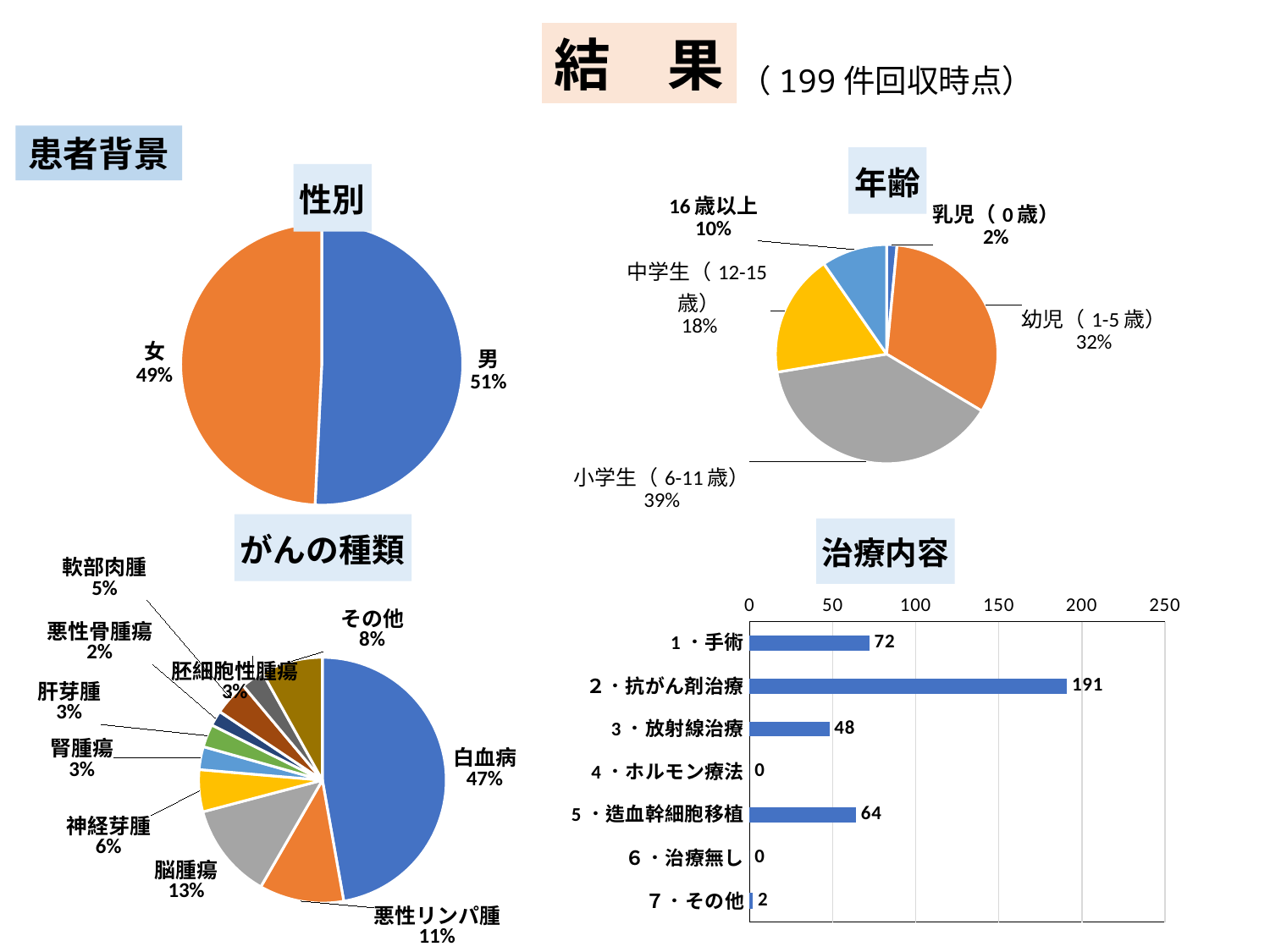

結　果
（199件回収時点）
患者背景

### Chart: 性別

| Category |  |
|---|---|
| 男 | 101.0 |
| 女 | 98.0 |

### Chart: 年齢

| Category |  |
|---|---|
| 乳児期（0歳） | 3.0 |
| 幼児期（1～5歳） | 64.0 |
| 小学生年齢（6～11歳） | 77.0 |
| 中学生年齢（12～15歳） | 36.0 |
| 16歳以上 | 19.0 |

### Chart: がんの種類

| Category |  |
|---|---|
| 白血病 | 94.0 |
| 悪性リンパ腫 | 22.0 |
| 脳腫瘍 | 25.0 |
| 神経芽腫 | 11.0 |
| 腎腫瘍 | 6.0 |
| 肝芽腫 | 6.0 |
| 悪性骨腫瘍 | 4.0 |
| 軟部肉腫 | 9.0 |
| 胚細胞性腫瘍 | 6.0 |
| その他 | 16.0 |

### Chart: 治療内容

| Category |  |
|---|---|
| 1．手術 | 72.0 |
| ２．抗がん剤治療 | 191.0 |
| 3．放射線治療 | 48.0 |
| 4．ホルモン療法 | 0.0 |
| 5．造血幹細胞移植 | 64.0 |
| ６．治療無し | 0.0 |
| ７．その他 | 2.0 |